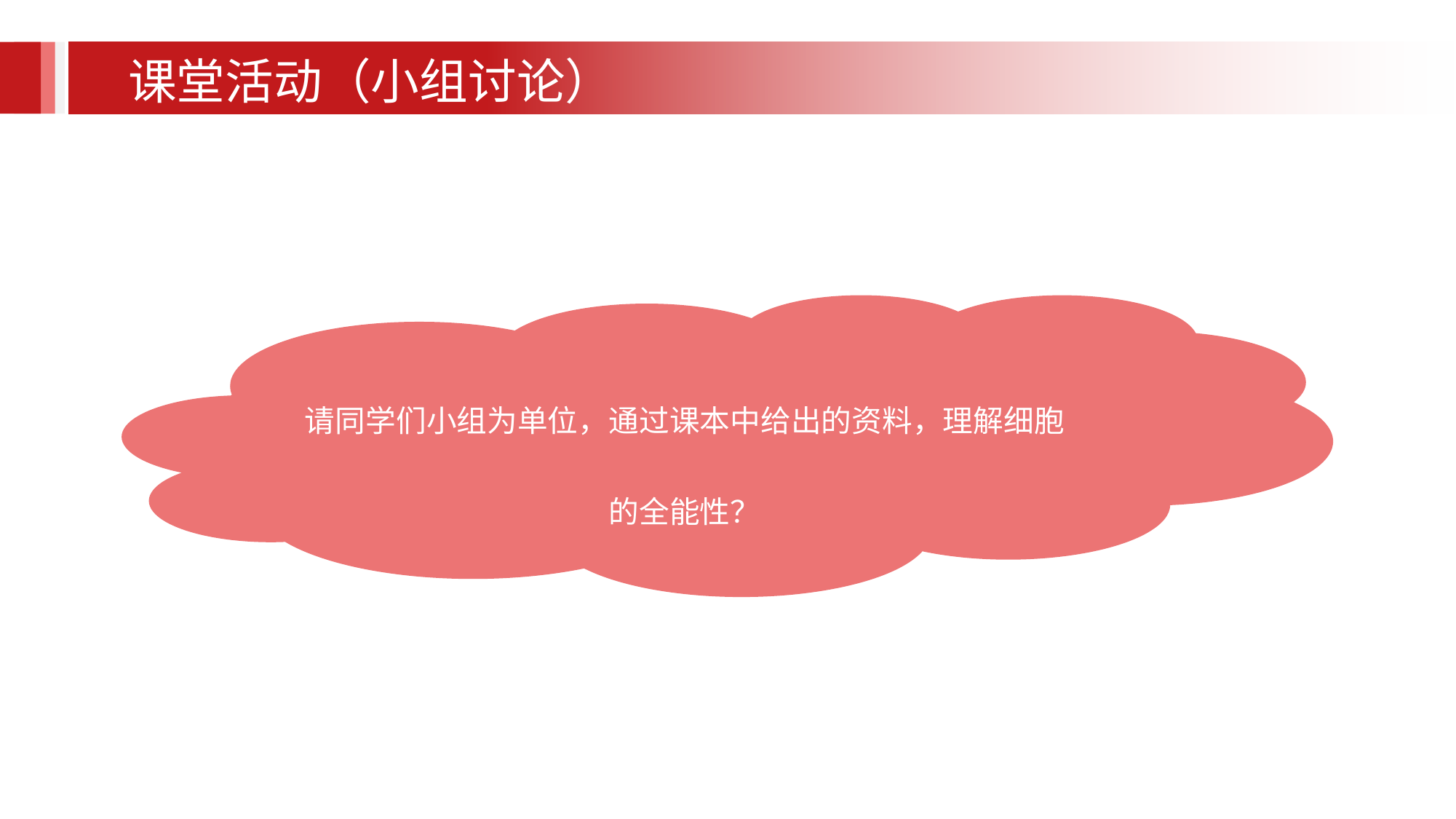

课堂活动（小组讨论）
请同学们小组为单位，通过课本中给出的资料，理解细胞的全能性？